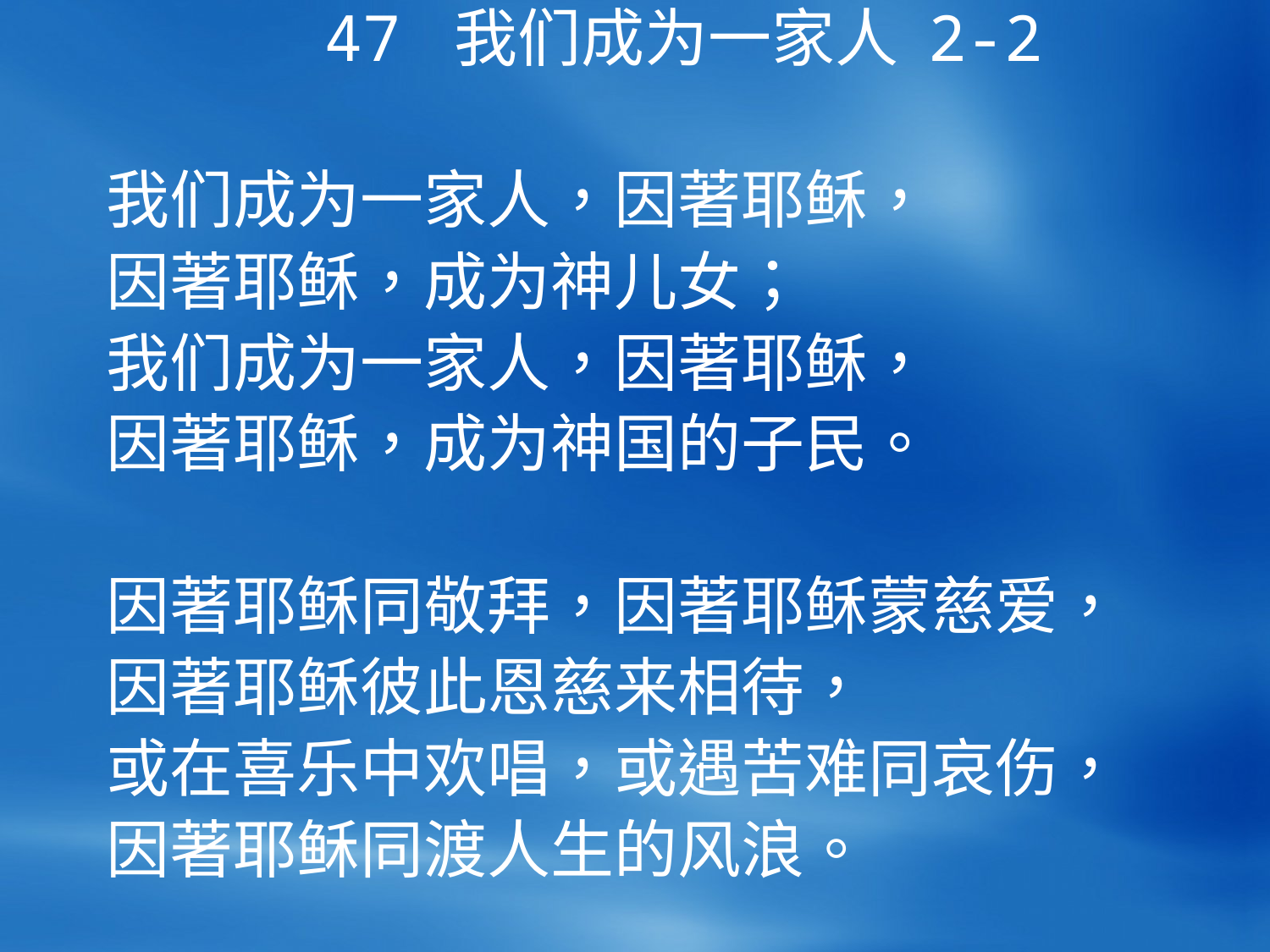

47 我们成为一家人 2-2

我们成为一家人，因著耶稣，
因著耶稣，成为神儿女；
我们成为一家人，因著耶稣，
因著耶稣，成为神国的子民。

因著耶稣同敬拜，因著耶稣蒙慈爱，
因著耶稣彼此恩慈来相待，
或在喜乐中欢唱，或遇苦难同哀伤，
因著耶稣同渡人生的风浪。